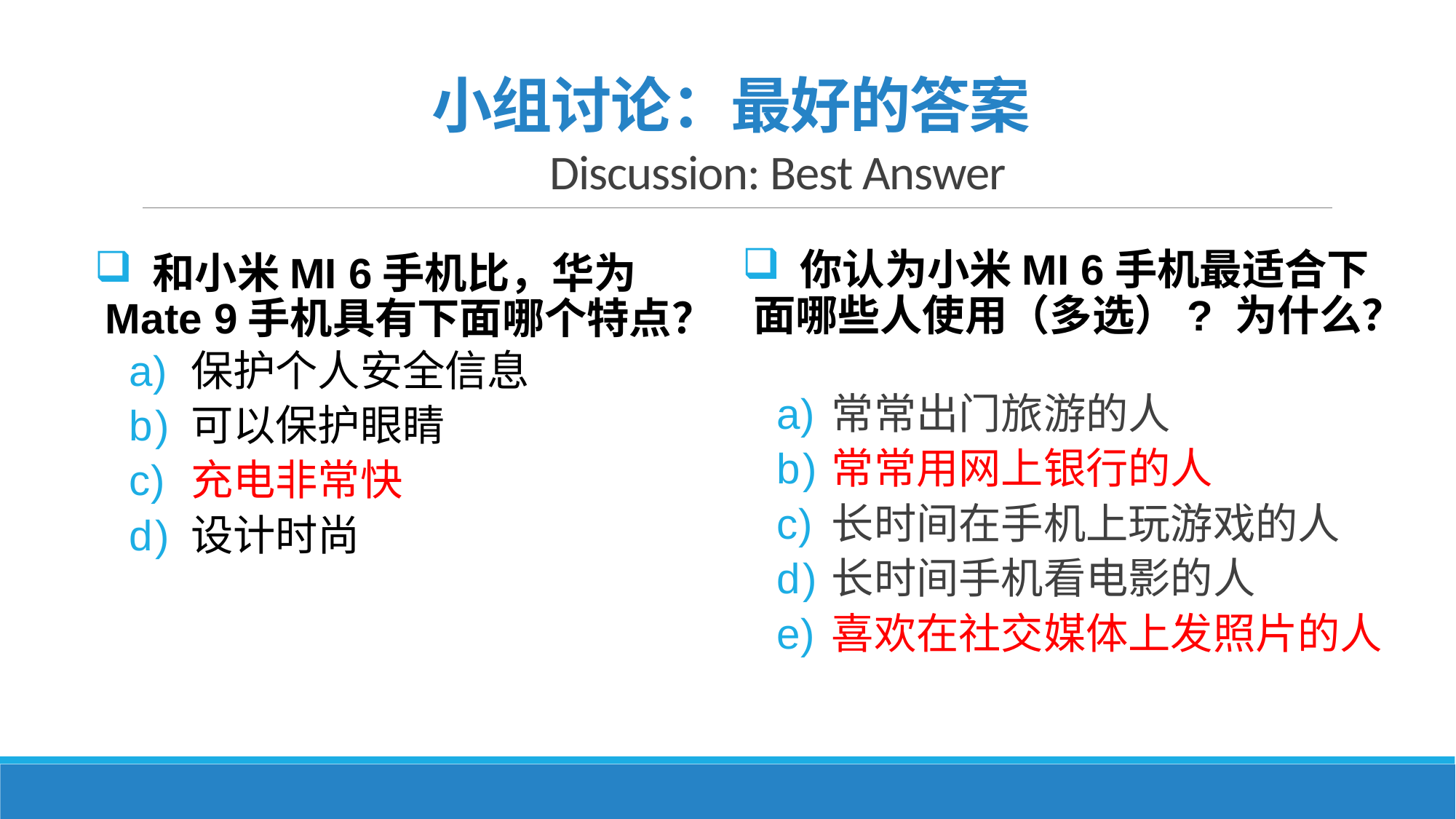

# 小组讨论：最好的答案 Discussion: Best Answer
 你认为小米MI 6手机最适合下面哪些人使用（多选）? 为什么？
常常出门旅游的人
常常用网上银行的人
长时间在手机上玩游戏的人
长时间手机看电影的人
喜欢在社交媒体上发照片的人

 和小米MI 6手机比，华为Mate 9手机具有下面哪个特点？
保护个人安全信息
可以保护眼睛
充电非常快
设计时尚